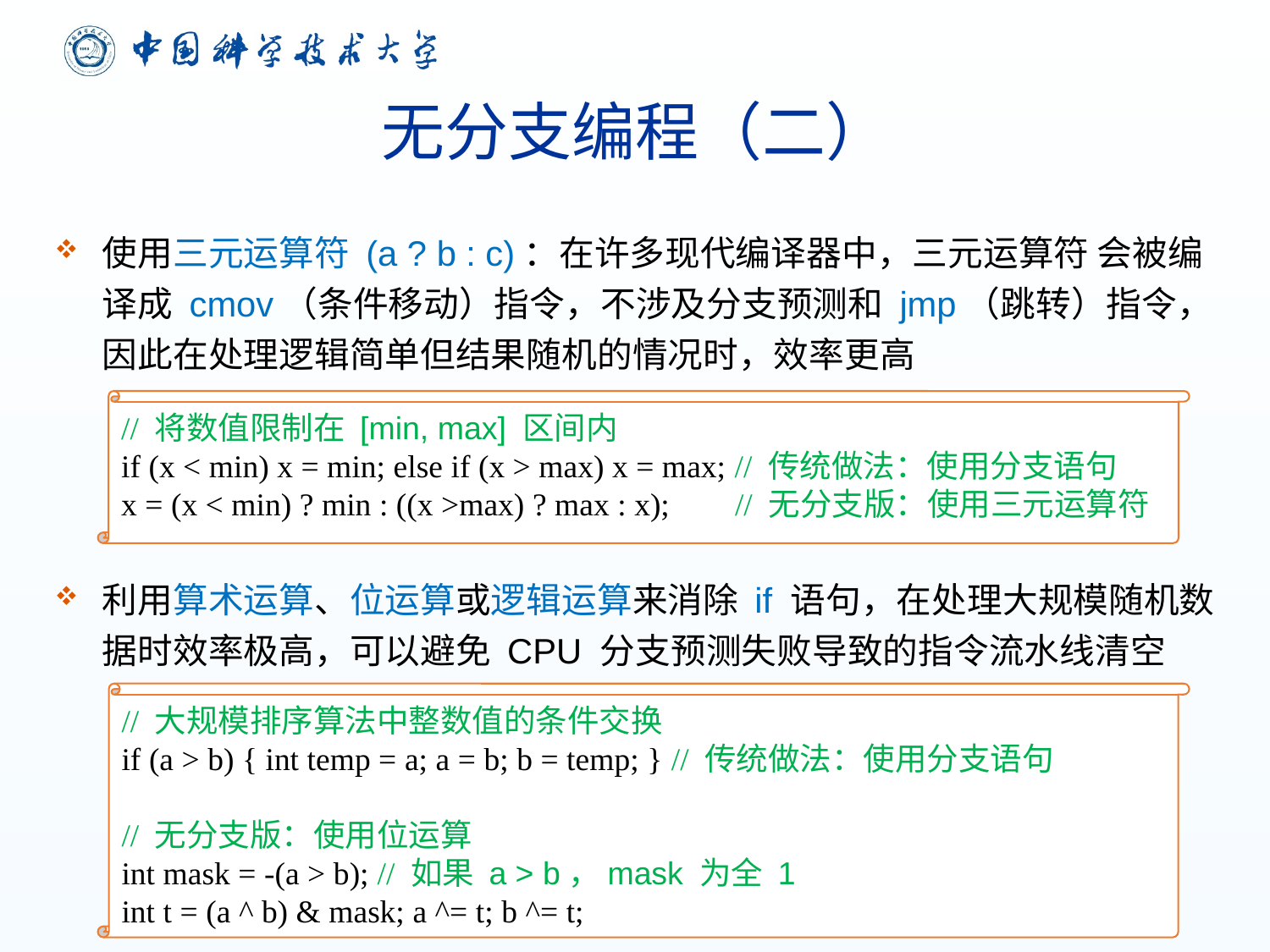

# 无分支编程（二）
使用三元运算符 (a ? b : c)：在许多现代编译器中，三元运算符 会被编译成 cmov（条件移动）指令，不涉及分支预测和 jmp（跳转）指令，因此在处理逻辑简单但结果随机的情况时，效率更高

利用算术运算、位运算或逻辑运算来消除 if 语句，在处理大规模随机数据时效率极高，可以避免 CPU 分支预测失败导致的指令流水线清空

// 将数值限制在 [min, max] 区间内
if (x < min) x = min; else if (x > max) x = max; // 传统做法：使用分支语句
x = (x < min) ? min : ((x >max) ? max : x);        // 无分支版：使用三元运算符
// 大规模排序算法中整数值的条件交换
if (a > b) { int temp = a; a = b; b = temp; } // 传统做法：使用分支语句

// 无分支版：使用位运算
int mask = -(a > b); // 如果 a > b，mask 为全 1
int t = (a ^ b) & mask; a ^= t; b ^= t;